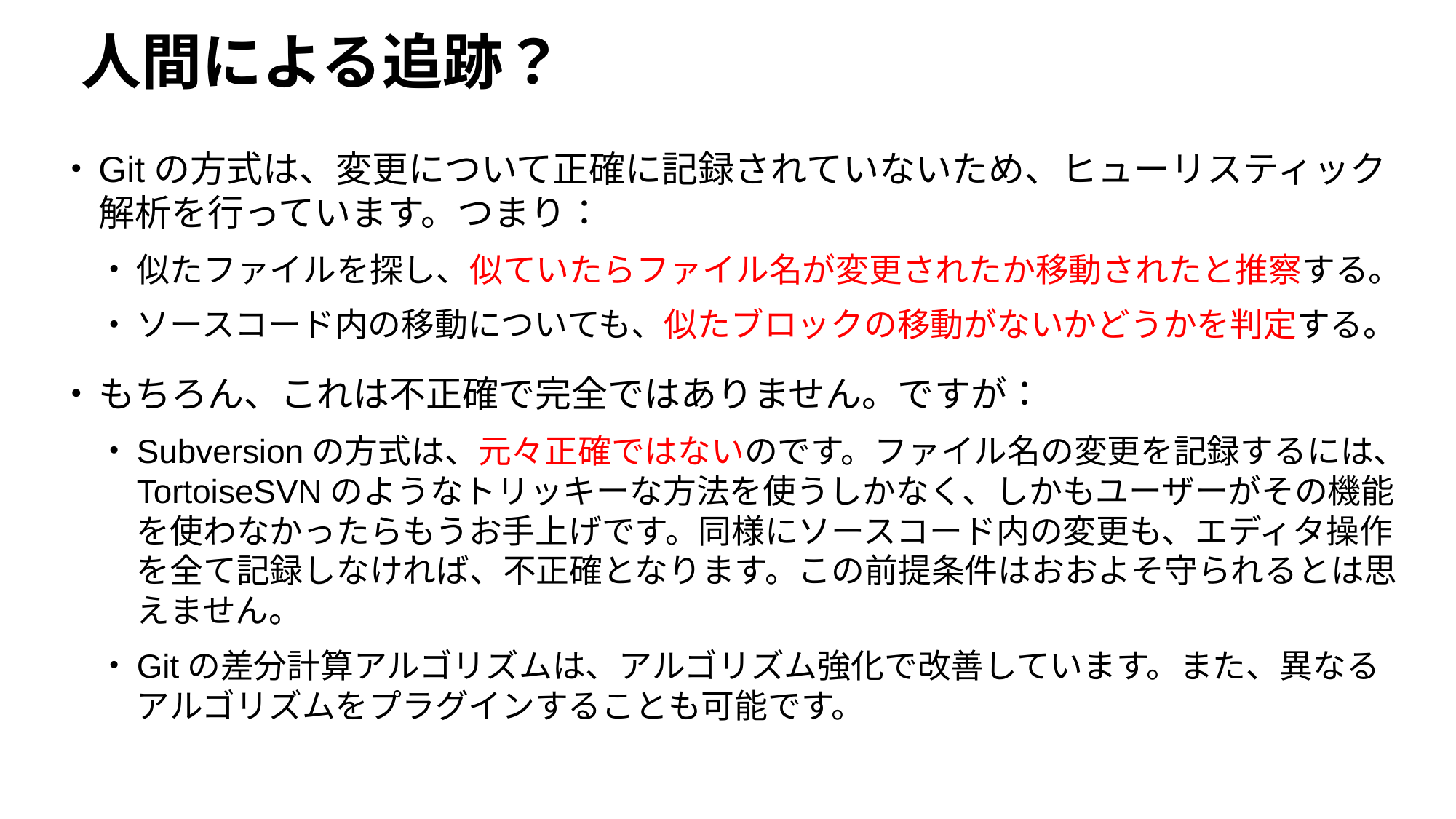

# 人間による追跡？
Gitの方式は、変更について正確に記録されていないため、ヒューリスティック解析を行っています。つまり：
似たファイルを探し、似ていたらファイル名が変更されたか移動されたと推察する。
ソースコード内の移動についても、似たブロックの移動がないかどうかを判定する。
もちろん、これは不正確で完全ではありません。ですが：
Subversionの方式は、元々正確ではないのです。ファイル名の変更を記録するには、TortoiseSVNのようなトリッキーな方法を使うしかなく、しかもユーザーがその機能を使わなかったらもうお手上げです。同様にソースコード内の変更も、エディタ操作を全て記録しなければ、不正確となります。この前提条件はおおよそ守られるとは思えません。
Gitの差分計算アルゴリズムは、アルゴリズム強化で改善しています。また、異なるアルゴリズムをプラグインすることも可能です。